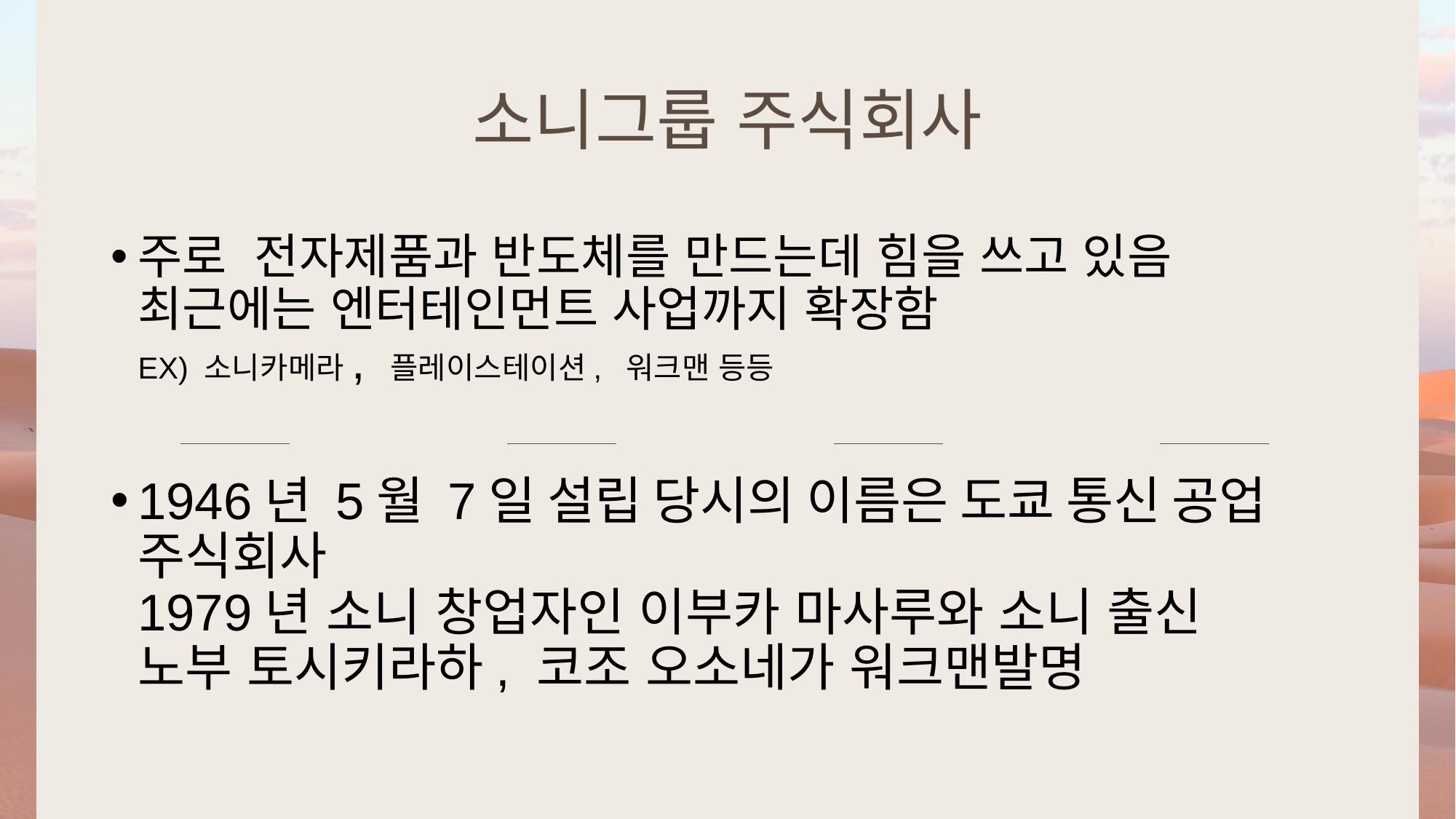

# 소니그룹 주식회사

주로  전자제품과 반도체를 만드는데 힘을 쓰고 있음
최근에는 엔터테인먼트 사업까지 확장함
EX) 소니카메라, 플레이스테이션,  워크맨 등등
1946년 5월 7일 설립 당시의 이름은 도쿄 통신 공업 주식회사
1979년 소니 창업자인 이부카 마사루와 소니 출신 노부 토시키라하, 코조 오소네가 워크맨발명